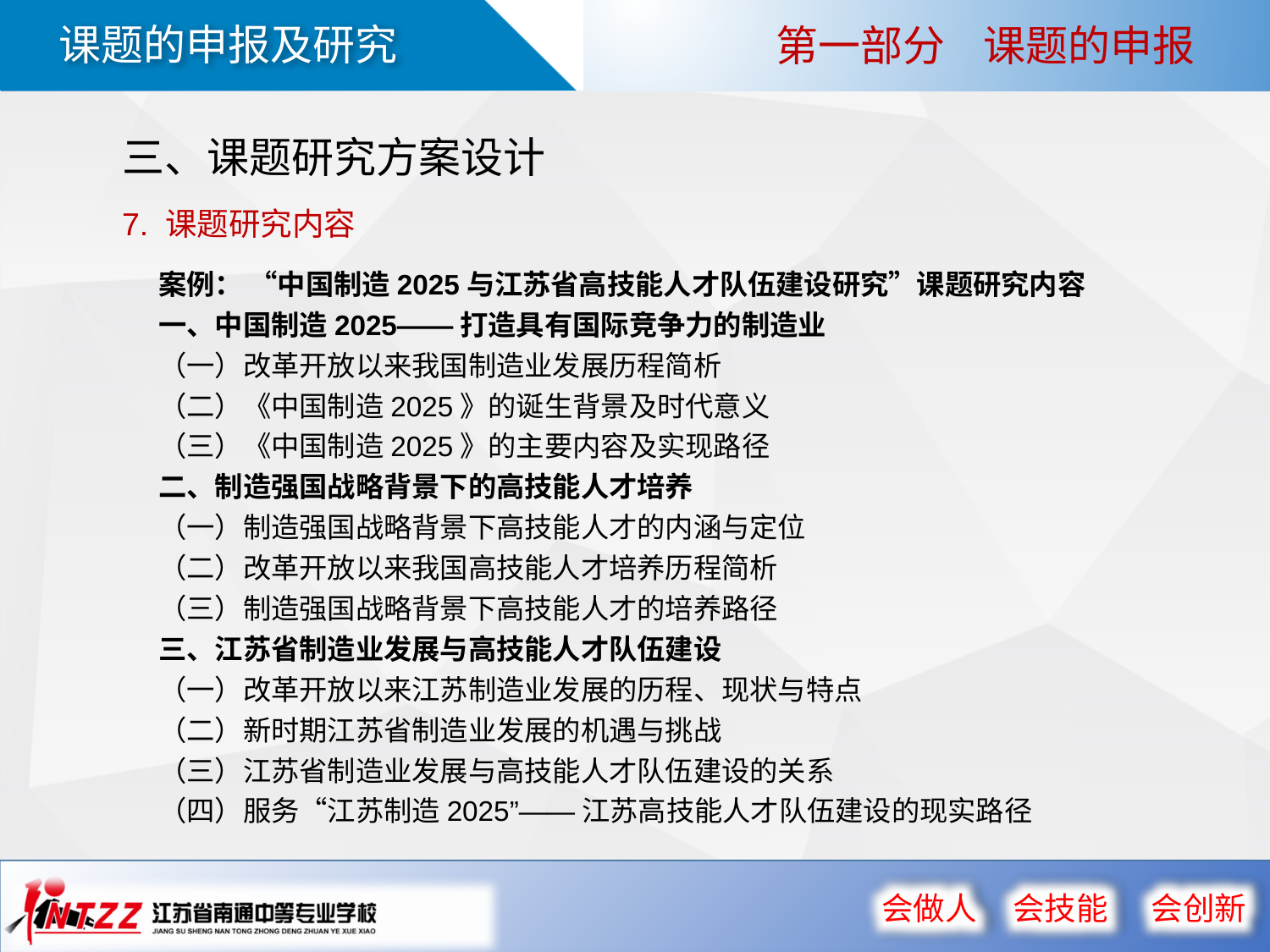

第一部分    课题的申报
三、课题研究方案设计
7. 课题研究内容
案例： “中国制造2025与江苏省高技能人才队伍建设研究”课题研究内容
一、中国制造2025——打造具有国际竞争力的制造业
（一）改革开放以来我国制造业发展历程简析
（二）《中国制造2025》的诞生背景及时代意义
（三）《中国制造2025》的主要内容及实现路径
二、制造强国战略背景下的高技能人才培养
（一）制造强国战略背景下高技能人才的内涵与定位
（二）改革开放以来我国高技能人才培养历程简析
（三）制造强国战略背景下高技能人才的培养路径
三、江苏省制造业发展与高技能人才队伍建设
（一）改革开放以来江苏制造业发展的历程、现状与特点
（二）新时期江苏省制造业发展的机遇与挑战
（三）江苏省制造业发展与高技能人才队伍建设的关系
（四）服务“江苏制造2025”——江苏高技能人才队伍建设的现实路径